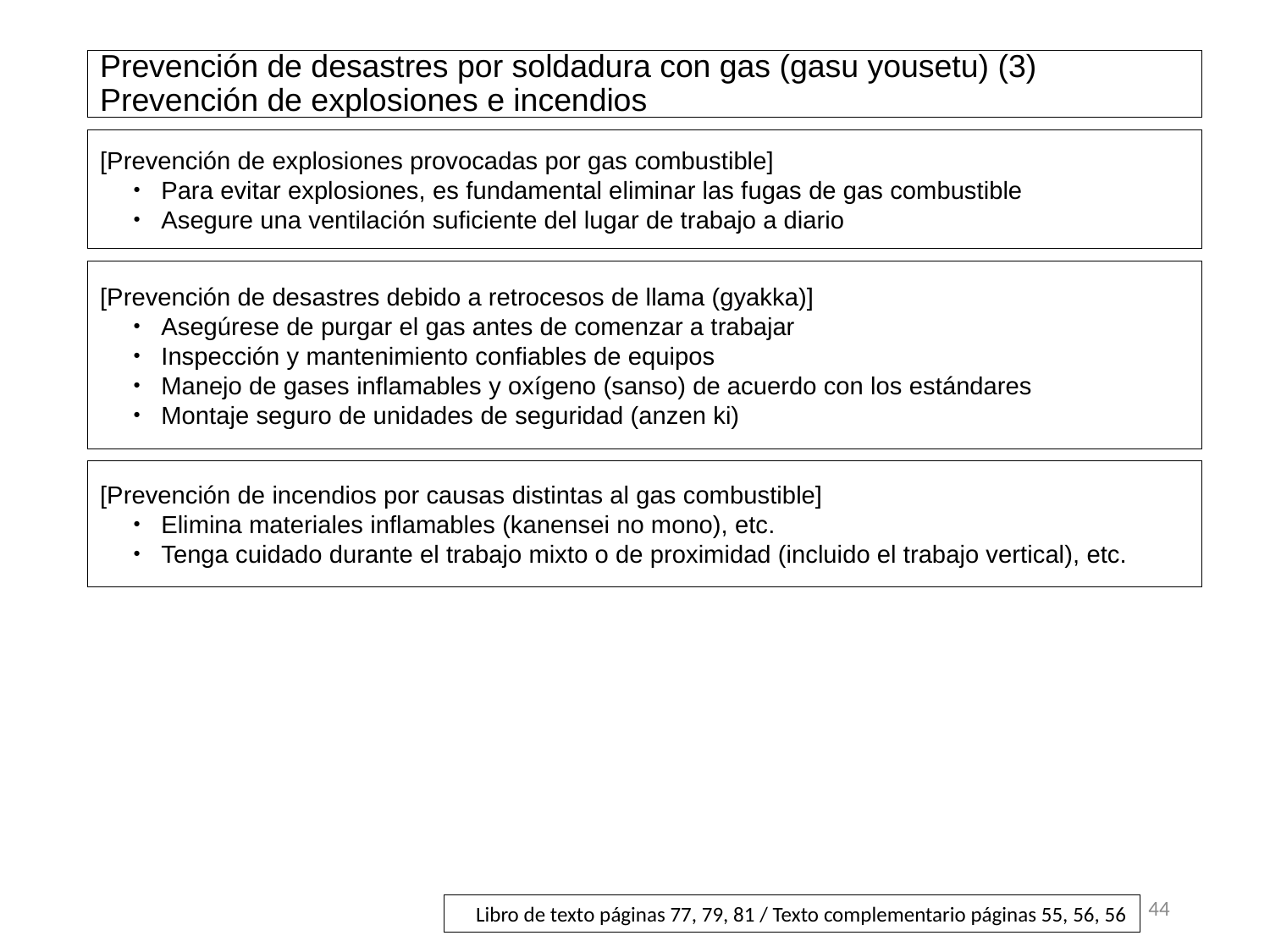

# Prevención de desastres por soldadura con gas (gasu yousetu) (3) Prevención de explosiones e incendios
[Prevención de explosiones provocadas por gas combustible]
・ Para evitar explosiones, es fundamental eliminar las fugas de gas combustible
・ Asegure una ventilación suficiente del lugar de trabajo a diario
[Prevención de desastres debido a retrocesos de llama (gyakka)]
・ Asegúrese de purgar el gas antes de comenzar a trabajar
・ Inspección y mantenimiento confiables de equipos
・ Manejo de gases inflamables y oxígeno (sanso) de acuerdo con los estándares
・ Montaje seguro de unidades de seguridad (anzen ki)
[Prevención de incendios por causas distintas al gas combustible]
・ Elimina materiales inflamables (kanensei no mono), etc.
・ Tenga cuidado durante el trabajo mixto o de proximidad (incluido el trabajo vertical), etc.
44
Libro de texto páginas 77, 79, 81 / Texto complementario páginas 55, 56, 56